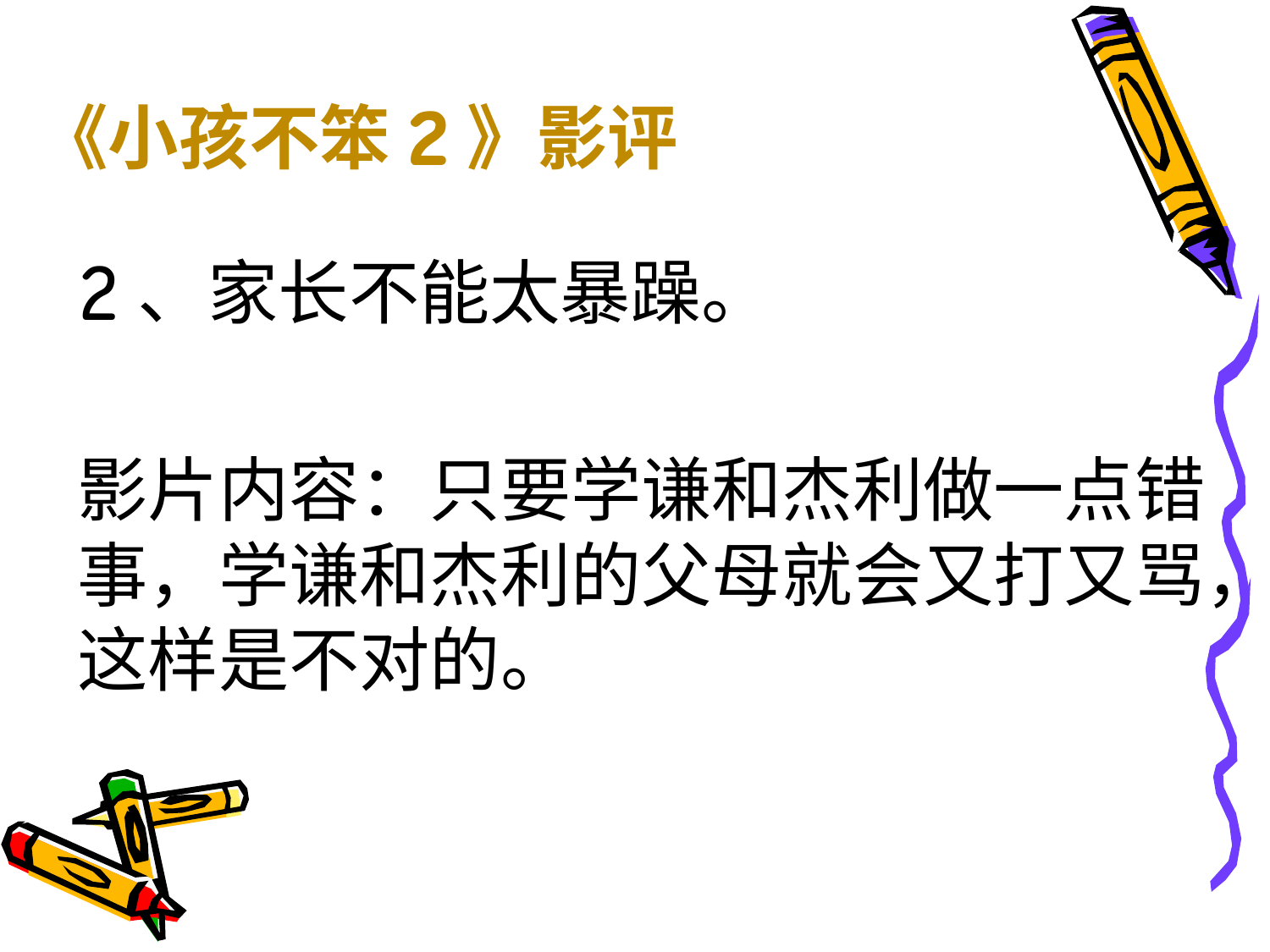

# 《小孩不笨2》影评
2、家长不能太暴躁。

影片内容：只要学谦和杰利做一点错事，学谦和杰利的父母就会又打又骂，这样是不对的。